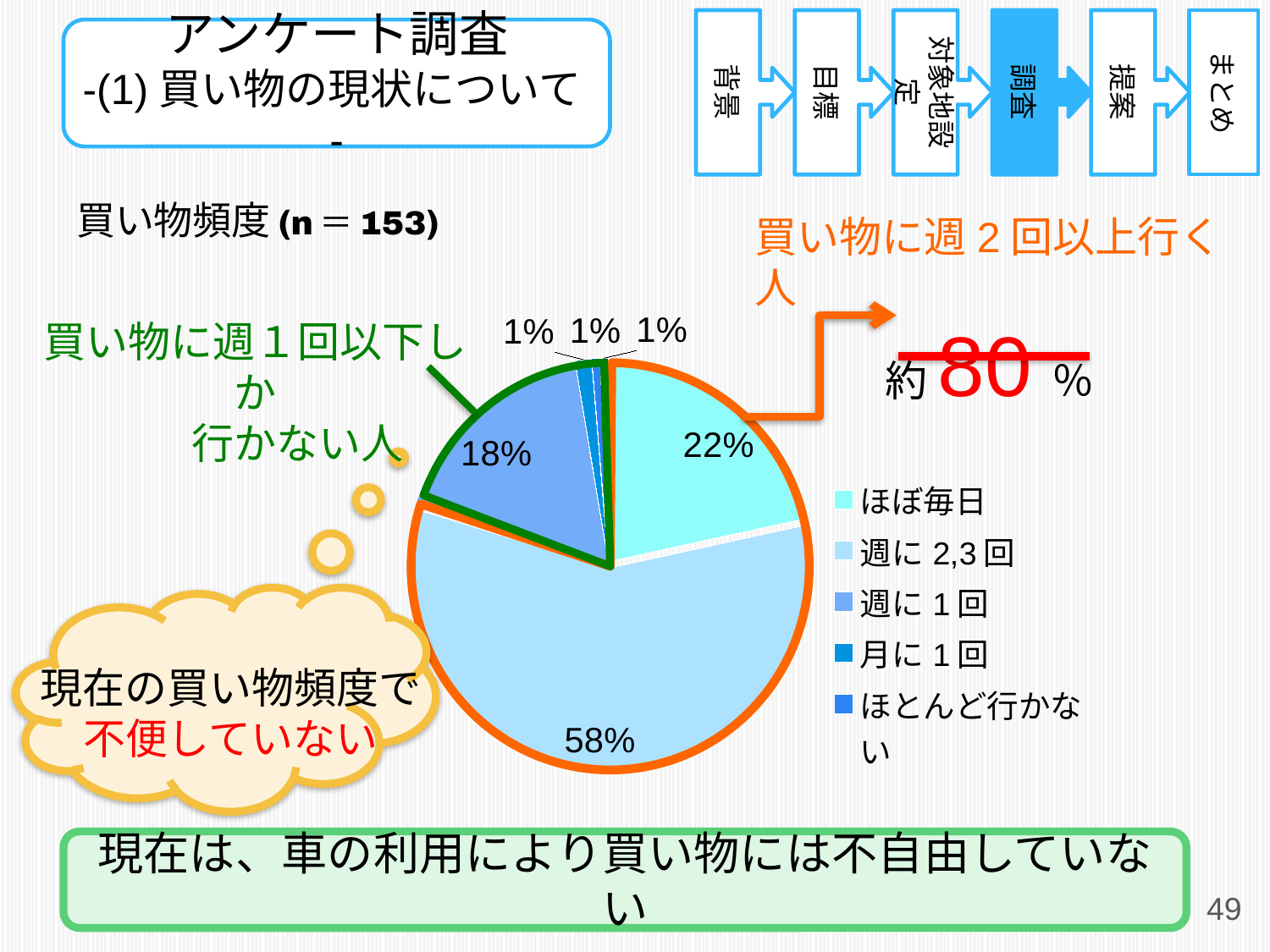

背景
目標
対象地設定
調査
提案
まとめ
アンケート調査
-(1)買い物の現状について-
買い物頻度(n＝153)
買い物に週2回以上行く人
約80％

### Chart

| Category |  |
|---|---|
| ほぼ毎日 | 33.0 |
| 週に2,3回 | 89.0 |
| 週に1回 | 27.0 |
| 月に1回 | 2.0 |
| ほとんど行かない | 1.0 |
| その他 | 1.0 |
買い物に週１回以下しか
　　　行かない人

現在の買い物頻度で
不便していない
現在は、車の利用により買い物には不自由していない
49